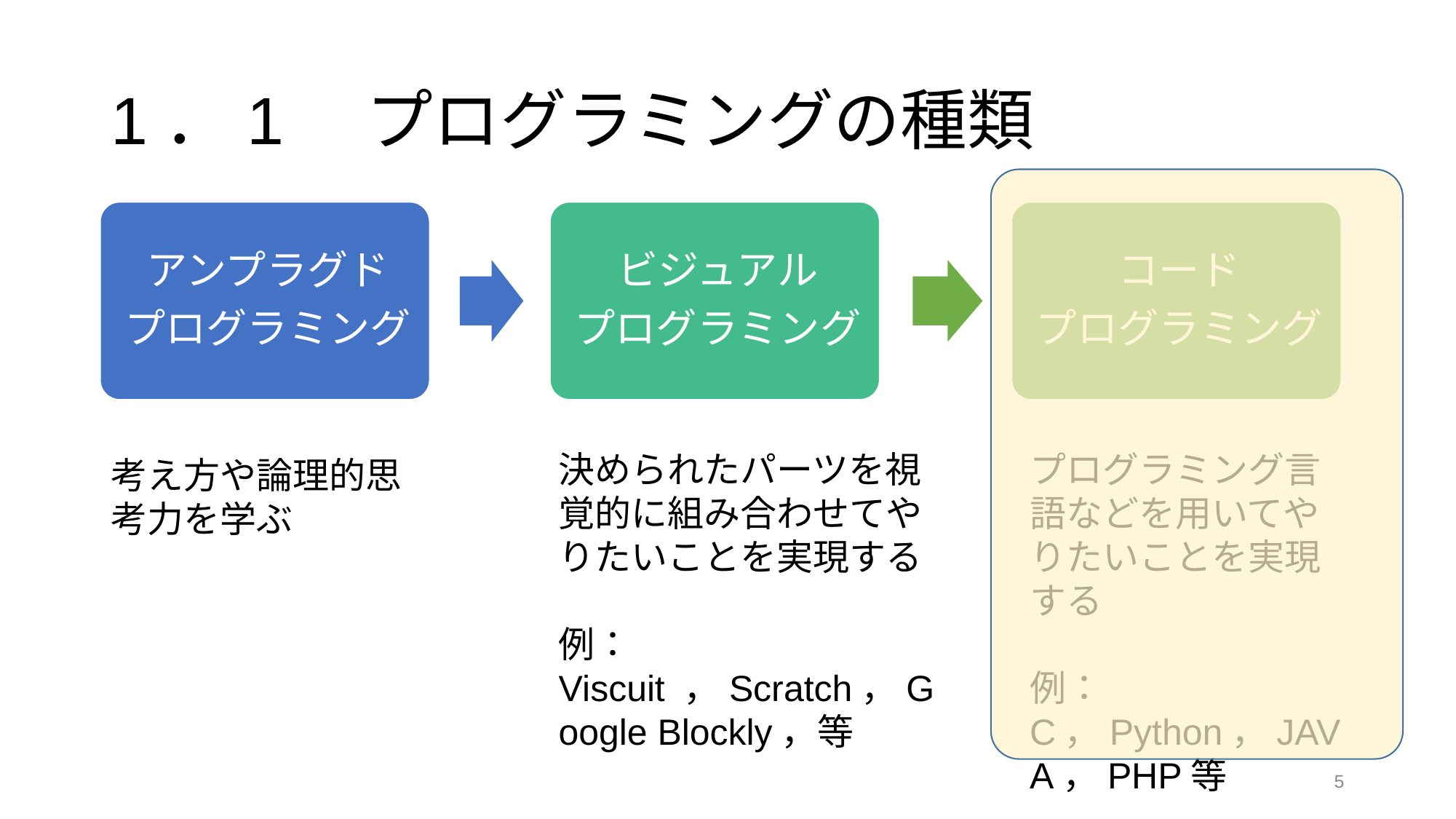

# 1．1　プログラミングの種類

アンプラグド
プログラミング

ビジュアル
プログラミング

コード
プログラミング
決められたパーツを視覚的に組み合わせてやりたいことを実現する

例： Viscuit ，Scratch，Google Blockly，等
プログラミング言語などを用いてやりたいことを実現する

例：C，Python，JAVA，PHP等
考え方や論理的思考力を学ぶ
5